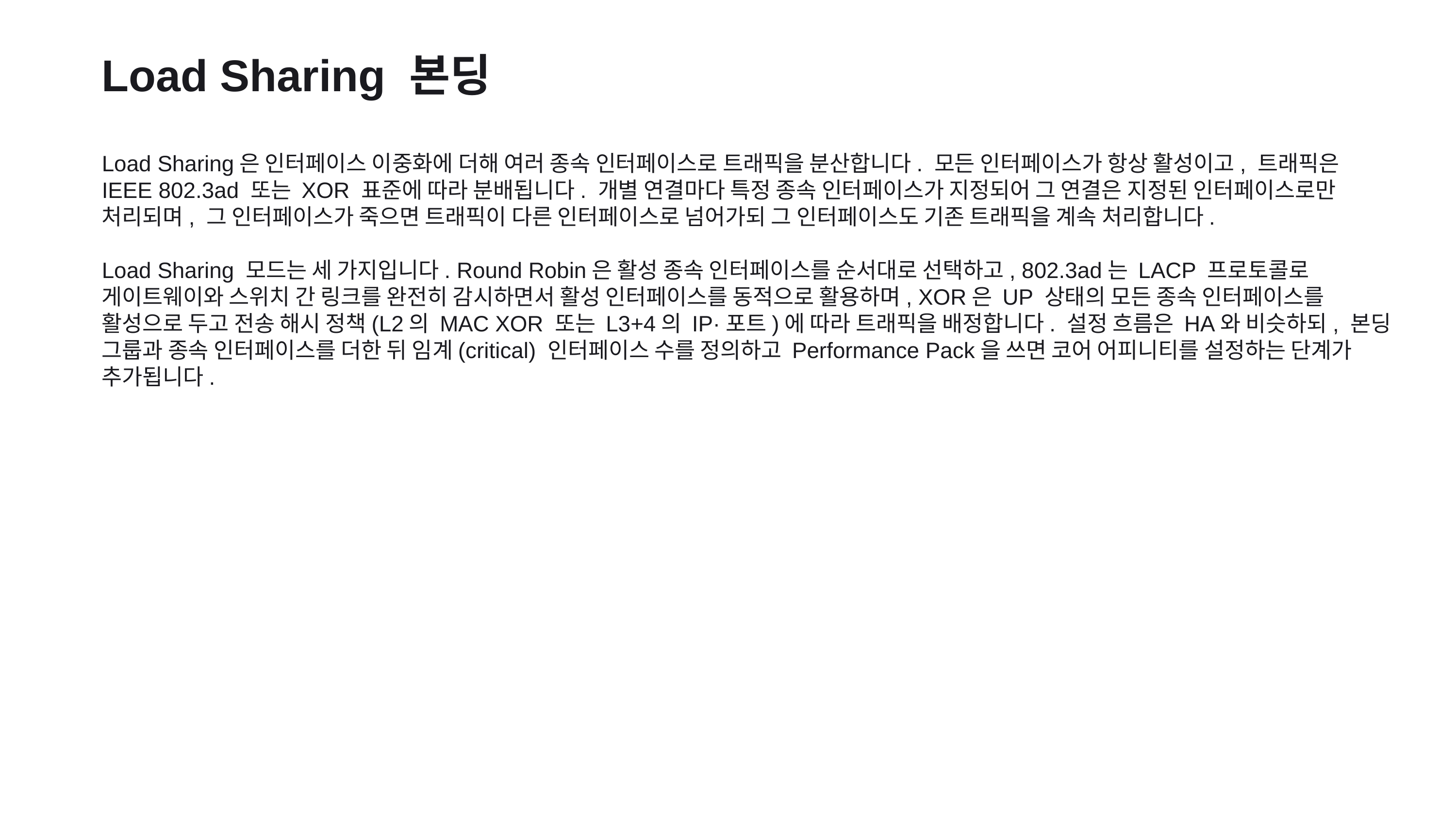

Load Sharing 본딩
Load Sharing은 인터페이스 이중화에 더해 여러 종속 인터페이스로 트래픽을 분산합니다. 모든 인터페이스가 항상 활성이고, 트래픽은 IEEE 802.3ad 또는 XOR 표준에 따라 분배됩니다. 개별 연결마다 특정 종속 인터페이스가 지정되어 그 연결은 지정된 인터페이스로만 처리되며, 그 인터페이스가 죽으면 트래픽이 다른 인터페이스로 넘어가되 그 인터페이스도 기존 트래픽을 계속 처리합니다.

Load Sharing 모드는 세 가지입니다. Round Robin은 활성 종속 인터페이스를 순서대로 선택하고, 802.3ad는 LACP 프로토콜로 게이트웨이와 스위치 간 링크를 완전히 감시하면서 활성 인터페이스를 동적으로 활용하며, XOR은 UP 상태의 모든 종속 인터페이스를 활성으로 두고 전송 해시 정책(L2의 MAC XOR 또는 L3+4의 IP·포트)에 따라 트래픽을 배정합니다. 설정 흐름은 HA와 비슷하되, 본딩 그룹과 종속 인터페이스를 더한 뒤 임계(critical) 인터페이스 수를 정의하고 Performance Pack을 쓰면 코어 어피니티를 설정하는 단계가 추가됩니다.